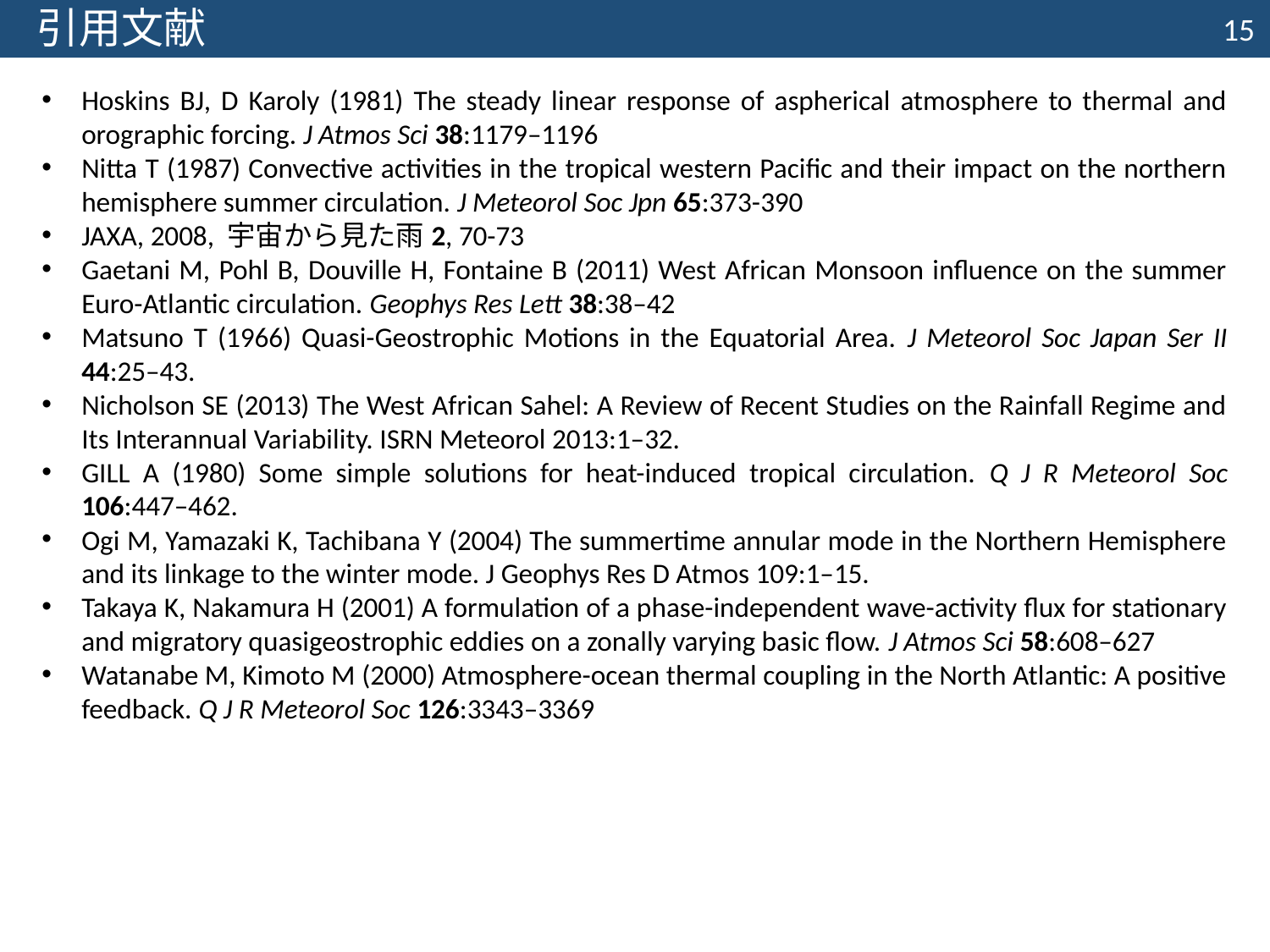

引用文献
15
Hoskins BJ, D Karoly (1981) The steady linear response of aspherical atmosphere to thermal and orographic forcing. J Atmos Sci 38:1179–1196
Nitta T (1987) Convective activities in the tropical western Pacific and their impact on the northern hemisphere summer circulation. J Meteorol Soc Jpn 65:373-390
JAXA, 2008, 宇宙から見た雨2, 70-73
Gaetani M, Pohl B, Douville H, Fontaine B (2011) West African Monsoon influence on the summer Euro-Atlantic circulation. Geophys Res Lett 38:38–42
Matsuno T (1966) Quasi-Geostrophic Motions in the Equatorial Area. J Meteorol Soc Japan Ser II 44:25–43.
Nicholson SE (2013) The West African Sahel: A Review of Recent Studies on the Rainfall Regime and Its Interannual Variability. ISRN Meteorol 2013:1–32.
GILL A (1980) Some simple solutions for heat-induced tropical circulation. Q J R Meteorol Soc 106:447–462.
Ogi M, Yamazaki K, Tachibana Y (2004) The summertime annular mode in the Northern Hemisphere and its linkage to the winter mode. J Geophys Res D Atmos 109:1–15.
Takaya K, Nakamura H (2001) A formulation of a phase-independent wave-activity flux for stationary and migratory quasigeostrophic eddies on a zonally varying basic flow. J Atmos Sci 58:608–627
Watanabe M, Kimoto M (2000) Atmosphere-ocean thermal coupling in the North Atlantic: A positive feedback. Q J R Meteorol Soc 126:3343–3369